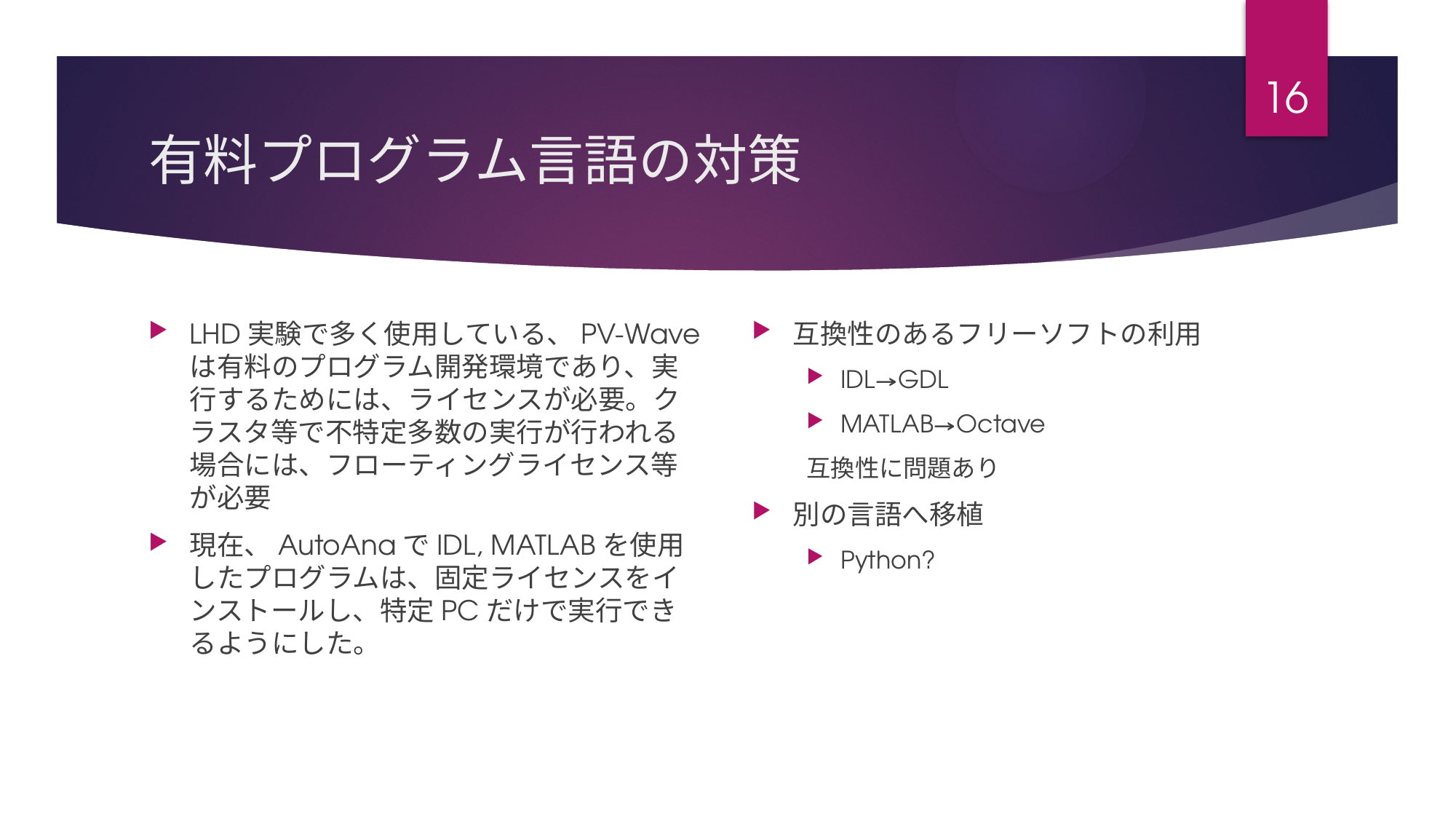

16
# 有料プログラム言語の対策
LHD実験で多く使用している、PV-Waveは有料のプログラム開発環境であり、実行するためには、ライセンスが必要。クラスタ等で不特定多数の実行が行われる場合には、フローティングライセンス等が必要
現在、AutoAnaでIDL, MATLABを使用したプログラムは、固定ライセンスをインストールし、特定PCだけで実行できるようにした。
互換性のあるフリーソフトの利用
IDL→GDL
MATLAB→Octave
互換性に問題あり
別の言語へ移植
Python?